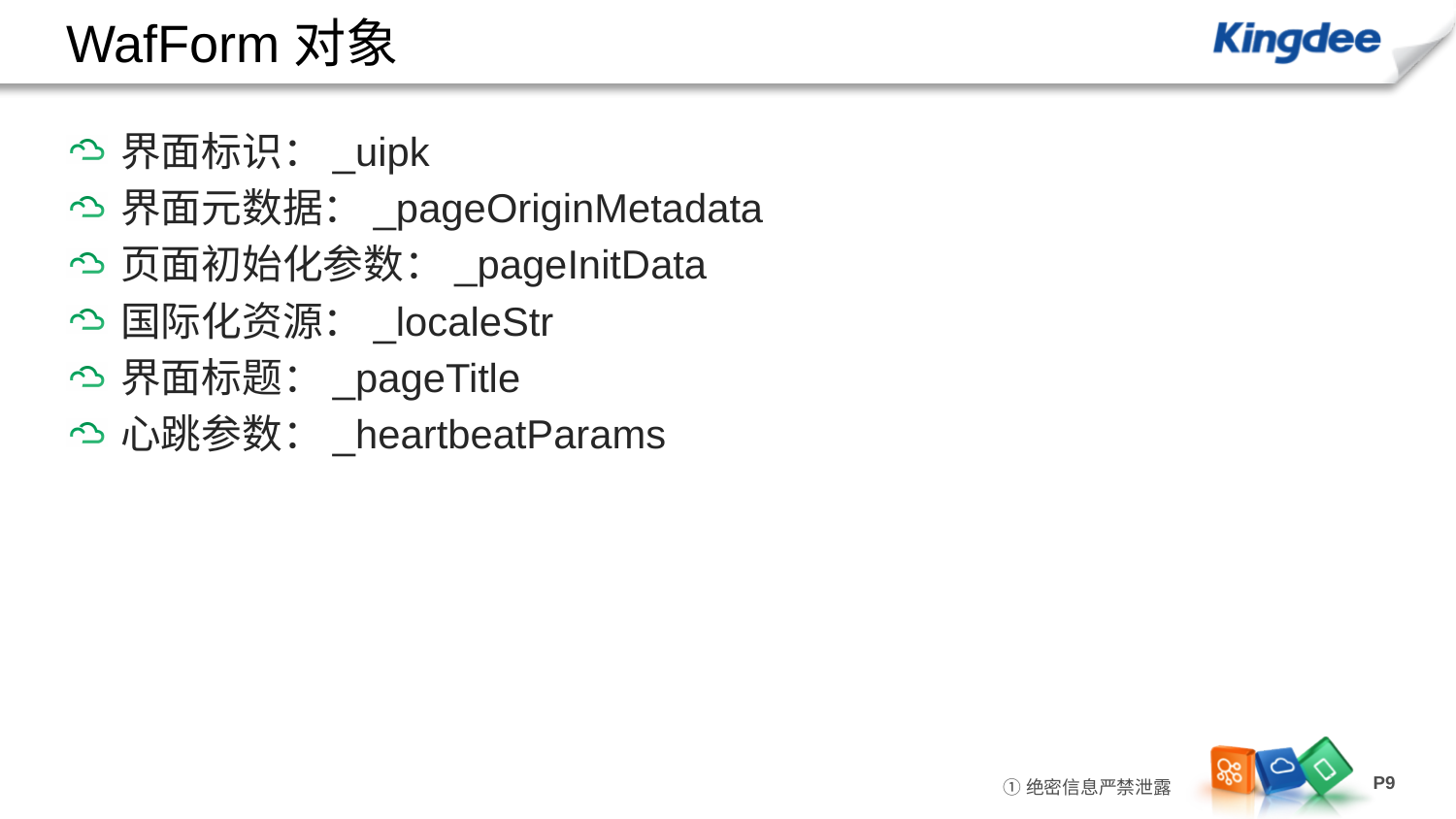

# WafForm对象
界面标识：_uipk
界面元数据：_pageOriginMetadata
页面初始化参数：_pageInitData
国际化资源：_localeStr
界面标题：_pageTitle
心跳参数：_heartbeatParams